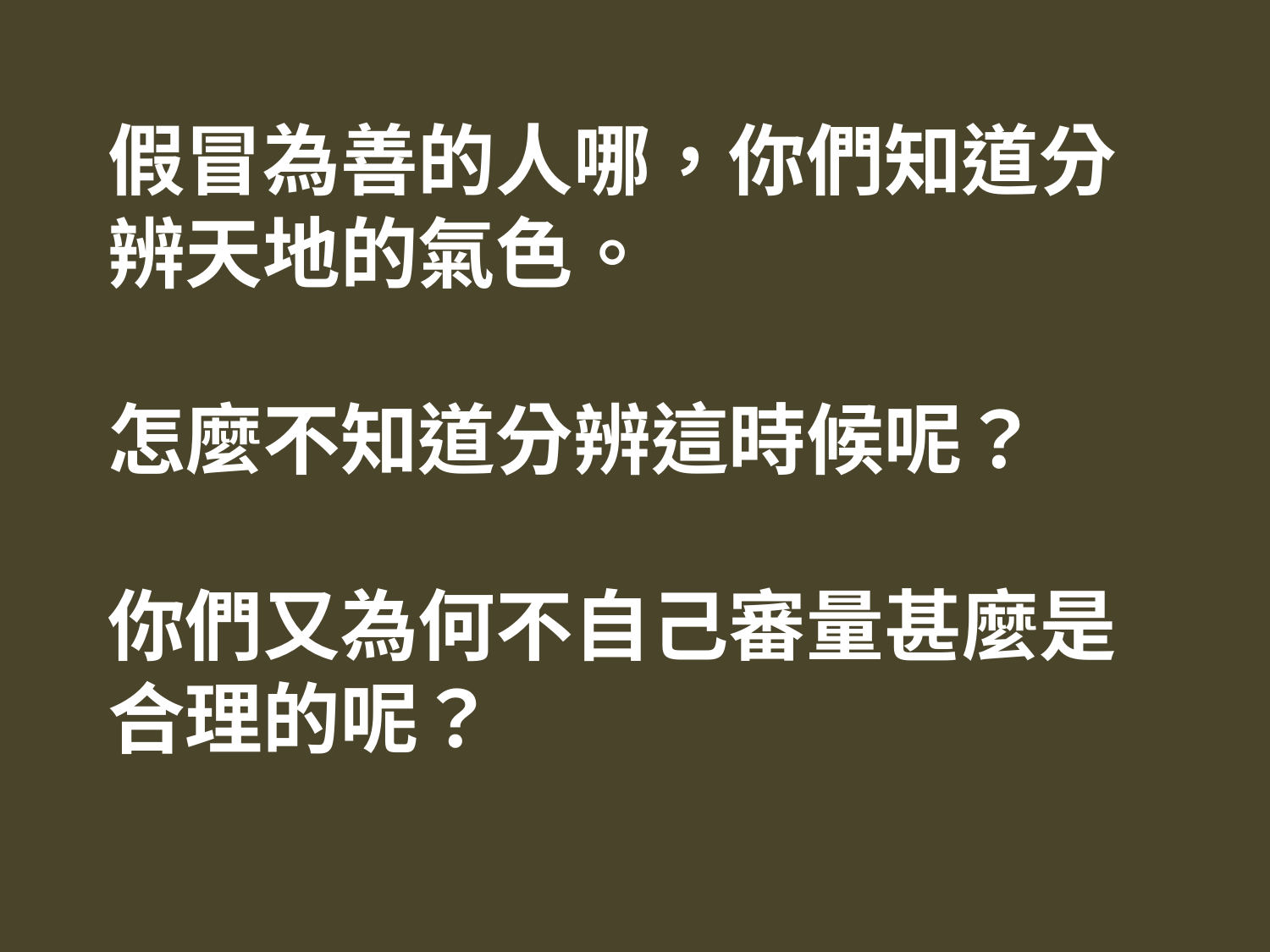

假冒為善的人哪，你們知道分辨天地的氣色。

怎麼不知道分辨這時候呢？

你們又為何不自己審量甚麼是合理的呢？